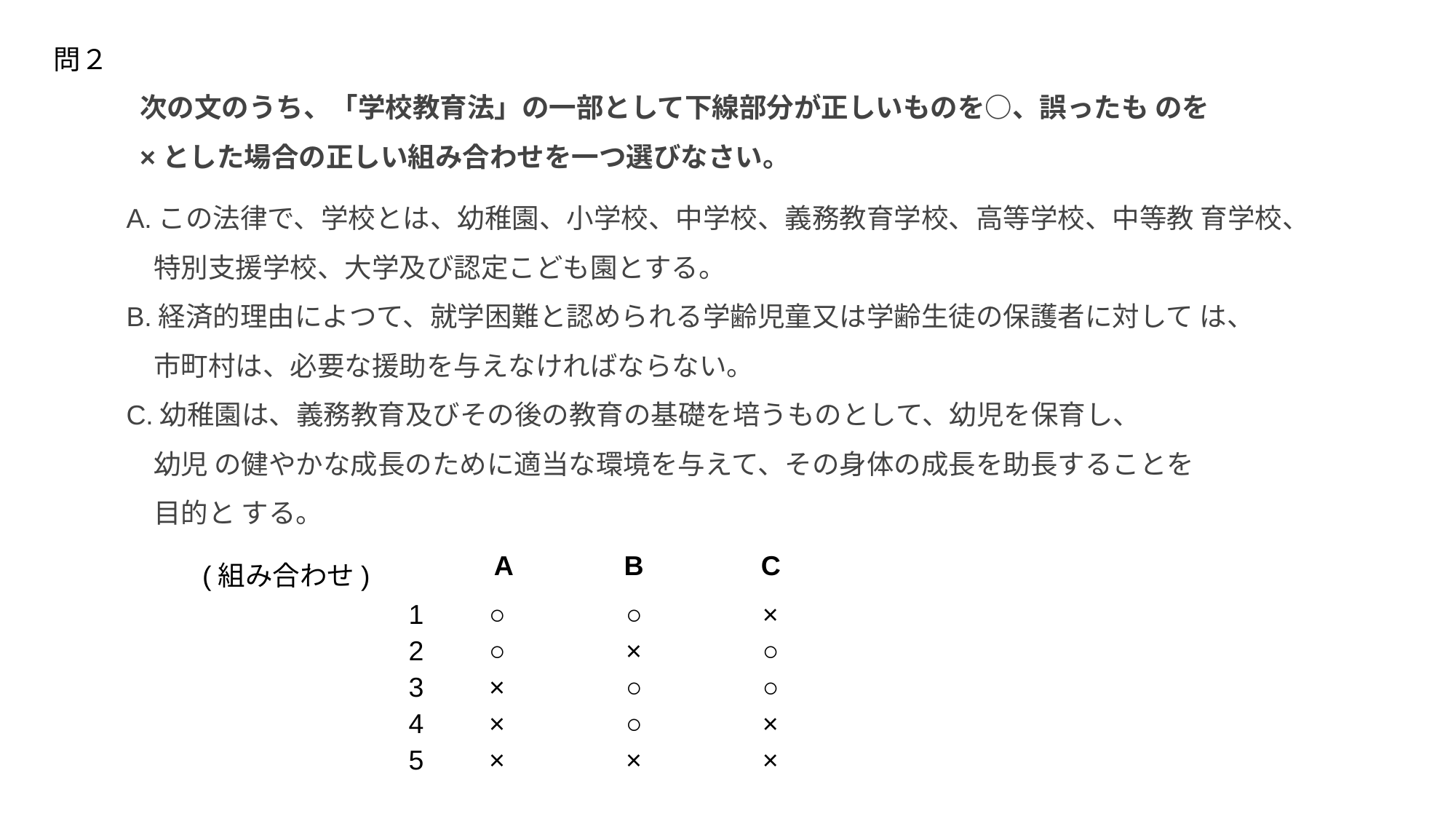

問２
次の文のうち、「学校教育法」の一部として下線部分が正しいものを○、誤ったも のを×とした場合の正しい組み合わせを一つ選びなさい。
A.この法律で、学校とは、幼稚園、小学校、中学校、義務教育学校、高等学校、中等教 育学校、
　特別支援学校、大学及び認定こども園とする。
B.経済的理由によつて、就学困難と認められる学齢児童又は学齢生徒の保護者に対して は、
　市町村は、必要な援助を与えなければならない。
C.幼稚園は、義務教育及びその後の教育の基礎を培うものとして、幼児を保育し、
　幼児 の健やかな成長のために適当な環境を与えて、その身体の成長を助長することを
　目的と する。
| A | B | C |
| --- | --- | --- |
(組み合わせ)
| 1 | ○ | ○ | × |
| --- | --- | --- | --- |
| 2 | ○ | × | ○ |
| 3 | × | ○ | ○ |
| 4 | × | ○ | × |
| 5 | × | × | × |